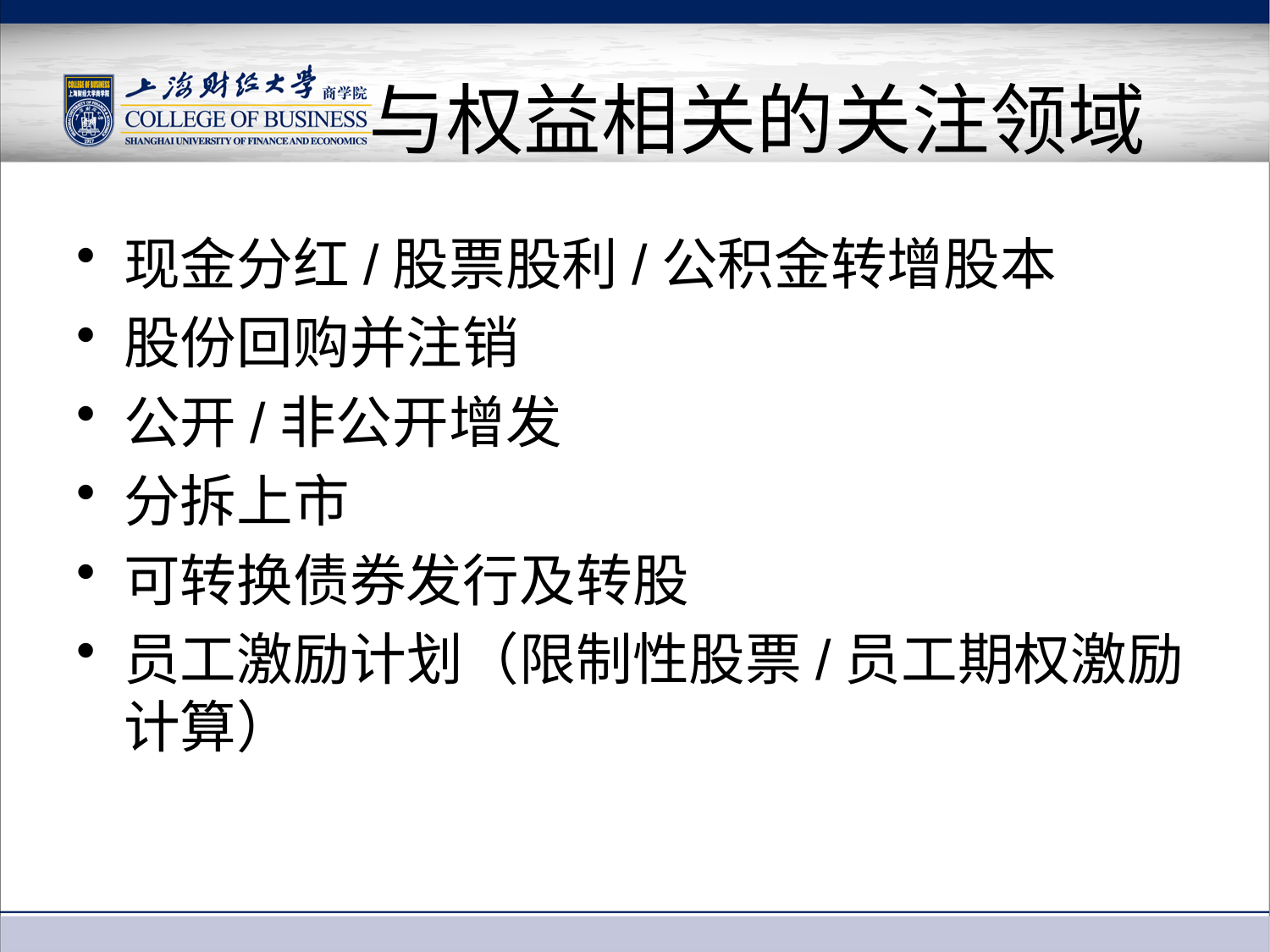

# 与权益相关的关注领域
现金分红/股票股利/公积金转增股本
股份回购并注销
公开/非公开增发
分拆上市
可转换债券发行及转股
员工激励计划（限制性股票/员工期权激励计算）